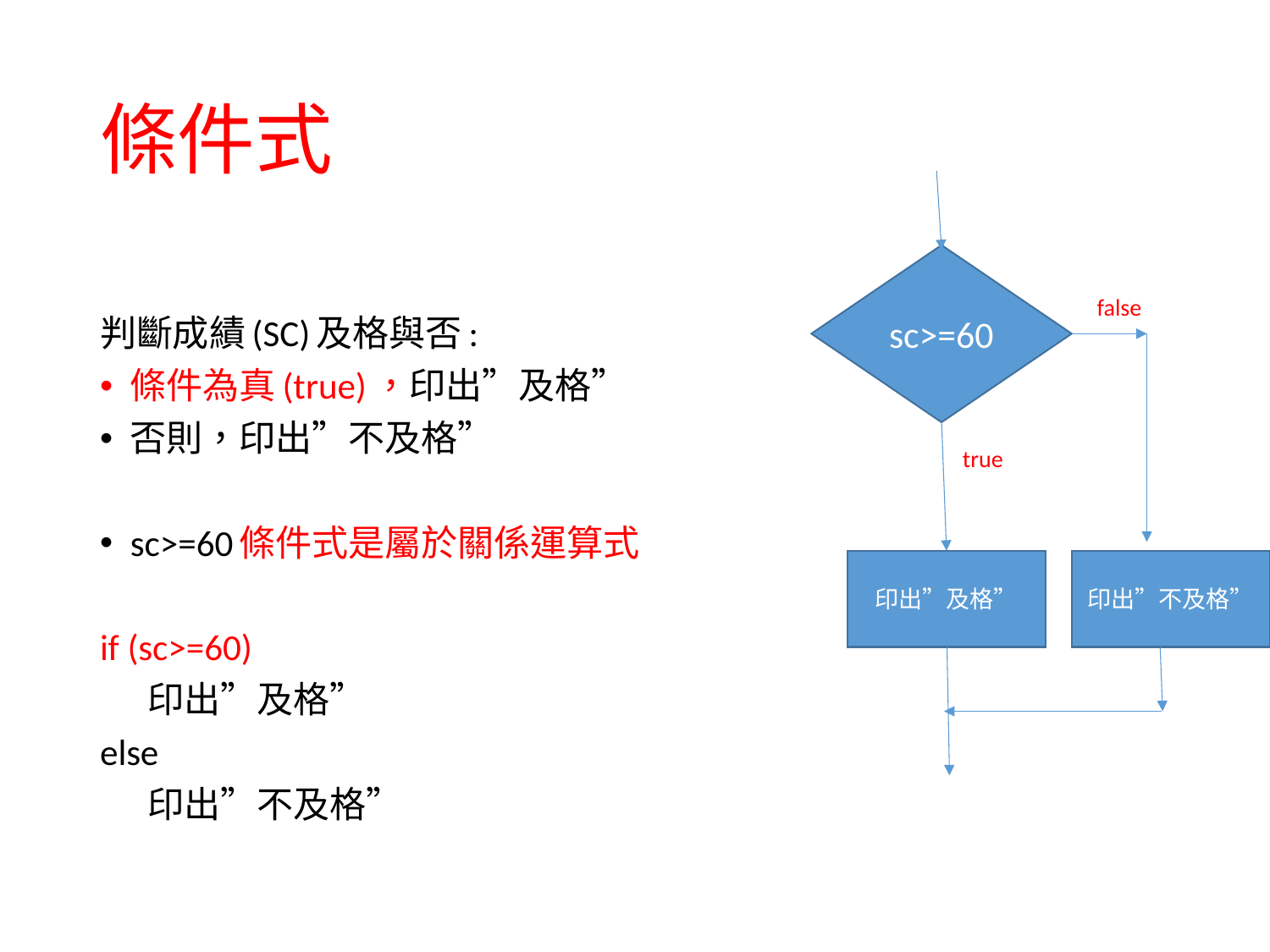

# 條件式
sc>=60
false
判斷成績(SC)及格與否:
條件為真(true)，印出”及格”
否則，印出”不及格”

sc>=60條件式是屬於關係運算式

if (sc>=60)
     印出”及格”
else
     印出”不及格”

true
印出”及格”
印出”不及格”